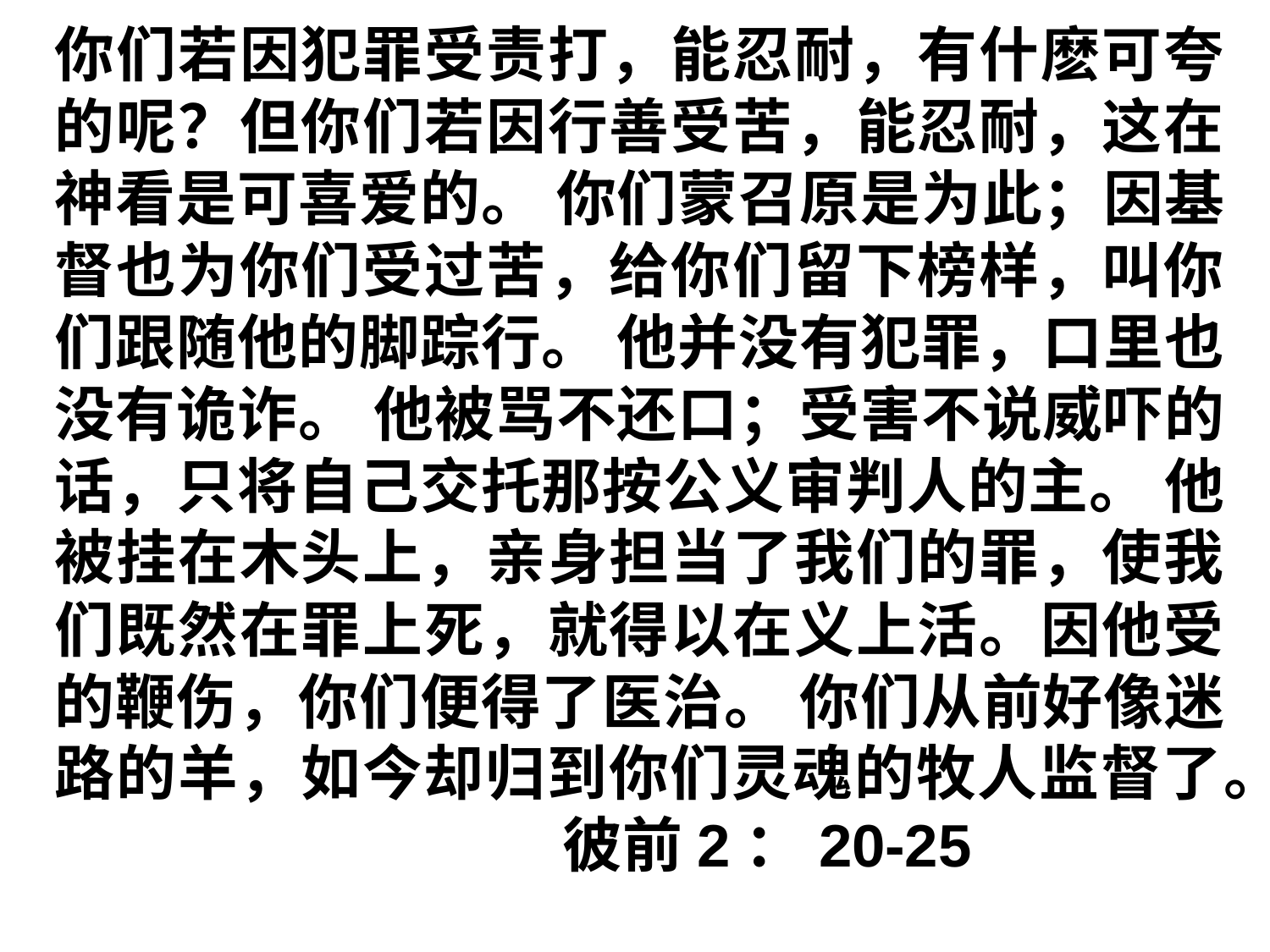

你们若因犯罪受责打，能忍耐，有什麽可夸的呢？但你们若因行善受苦，能忍耐，这在神看是可喜爱的。 你们蒙召原是为此；因基督也为你们受过苦，给你们留下榜样，叫你们跟随他的脚踪行。 他并没有犯罪，口里也没有诡诈。 他被骂不还口；受害不说威吓的话，只将自己交托那按公义审判人的主。 他被挂在木头上，亲身担当了我们的罪，使我们既然在罪上死，就得以在义上活。因他受的鞭伤，你们便得了医治。 你们从前好像迷路的羊，如今却归到你们灵魂的牧人监督了。				彼前2：20-25